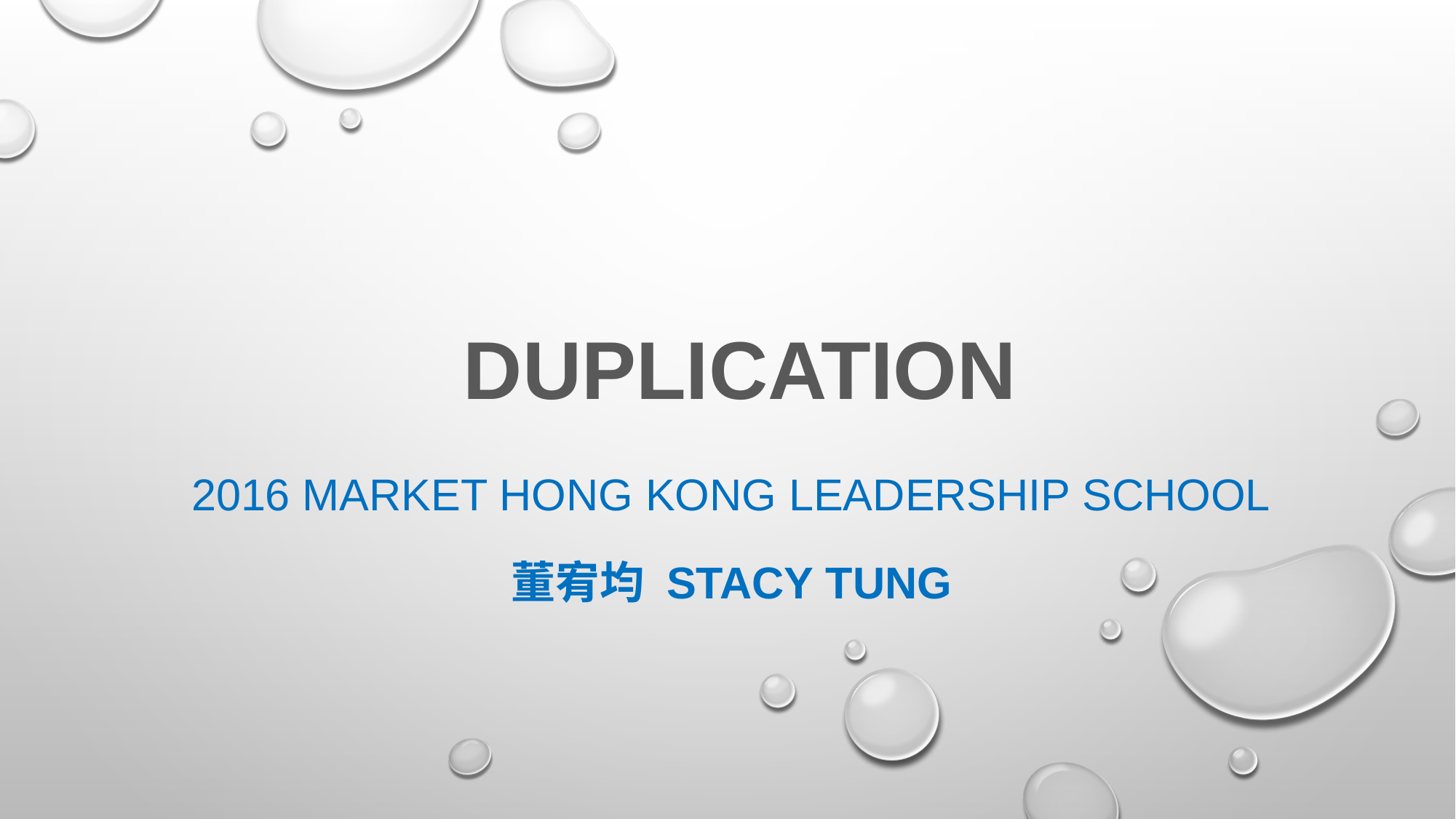

# Duplication
2016 Market Hong Kong Leadership School
董宥均 Stacy Tung